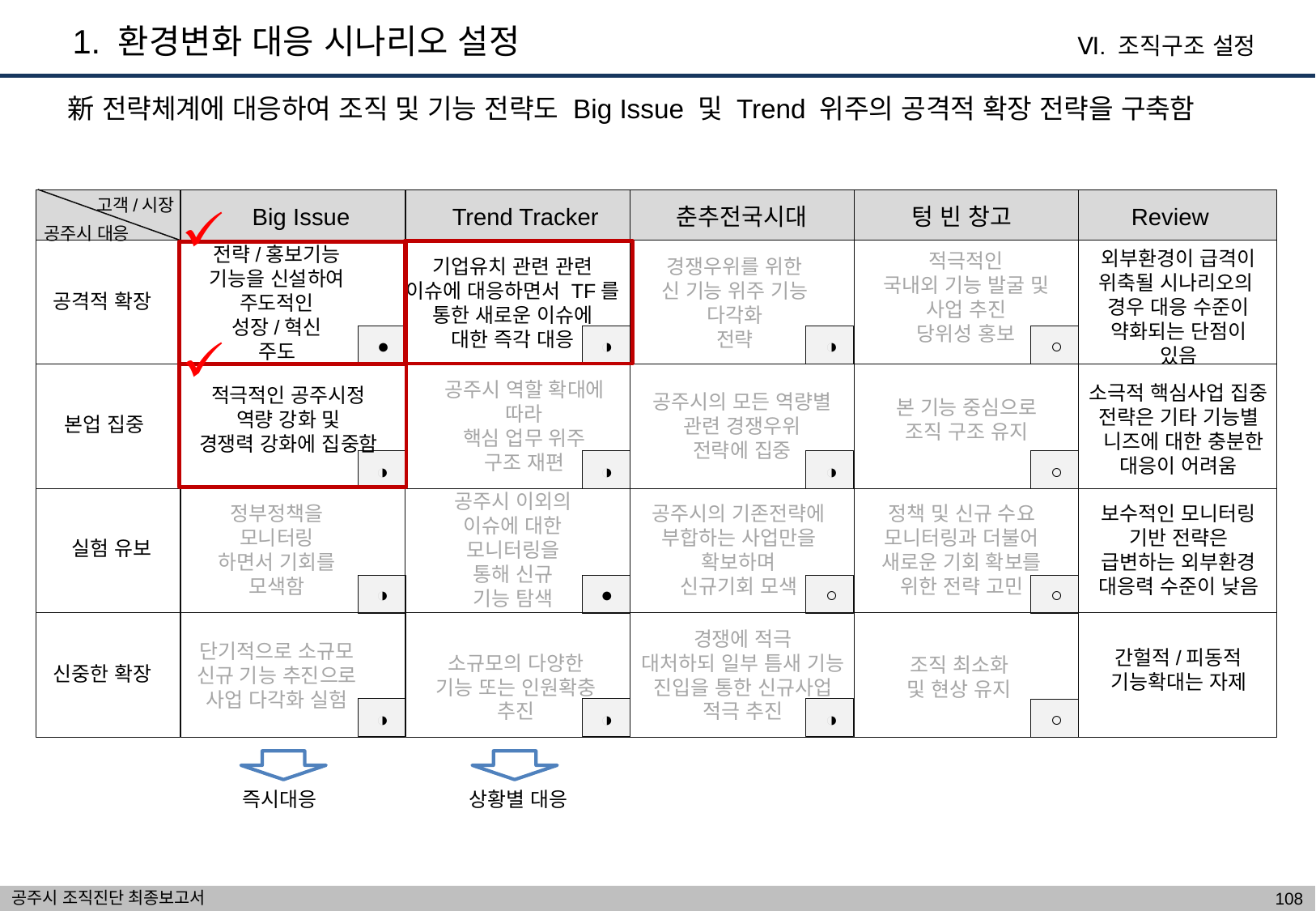

1. 환경변화 대응 시나리오 설정
Ⅵ. 조직구조 설정
新 전략체계에 대응하여 조직 및 기능 전략도 Big Issue 및 Trend 위주의 공격적 확장 전략을 구축함
고객/시장

Big Issue
Trend Tracker
춘추전국시대
텅 빈 창고
Review

공주시 대응
전략/홍보기능
기능을 신설하여
주도적인
성장/혁신
주도

외부환경이 급격이
위축될 시나리오의
경우 대응 수준이
약화되는 단점이
있음

적극적인
국내외 기능 발굴 및
사업 추진
당위성 홍보
기업유치 관련 관련
이슈에 대응하면서 TF를
통한 새로운 이슈에
대한 즉각 대응
경쟁우위를 위한
신 기능 위주 기능
다각화
전략
공격적 확장

●
◑
◑
○

공주시 역할 확대에
따라
핵심 업무 위주
구조 재편
소극적 핵심사업 집중
전략은 기타 기능별
 니즈에 대한 충분한
대응이 어려움
적극적인 공주시정
역량 강화 및
경쟁력 강화에 집중함
공주시의 모든 역량별
관련 경쟁우위
전략에 집중
본 기능 중심으로
조직 구조 유지
본업 집중

◑
◑
◑
○
공주시 이외의
이슈에 대한
모니터링을
통해 신규
기능 탐색

정부정책을
모니터링
하면서 기회를
모색함
공주시의 기존전략에
부합하는 사업만을
확보하며
신규기회 모색
정책 및 신규 수요
모니터링과 더불어
새로운 기회 확보를
위한 전략 고민
보수적인 모니터링
기반 전략은
급변하는 외부환경
대응력 수준이 낮음
실험 유보

◑
●
○
○

소규모의 다양한
기능 또는 인원확충
추진
경쟁에 적극
대처하되 일부 틈새 기능
진입을 통한 신규사업
적극 추진
단기적으로 소규모
신규 기능 추진으로
사업 다각화 실험
간헐적/피동적
기능확대는 자제
조직 최소화
및 현상 유지
신중한 확장

◑
◑
◑
○

즉시대응
상황별 대응